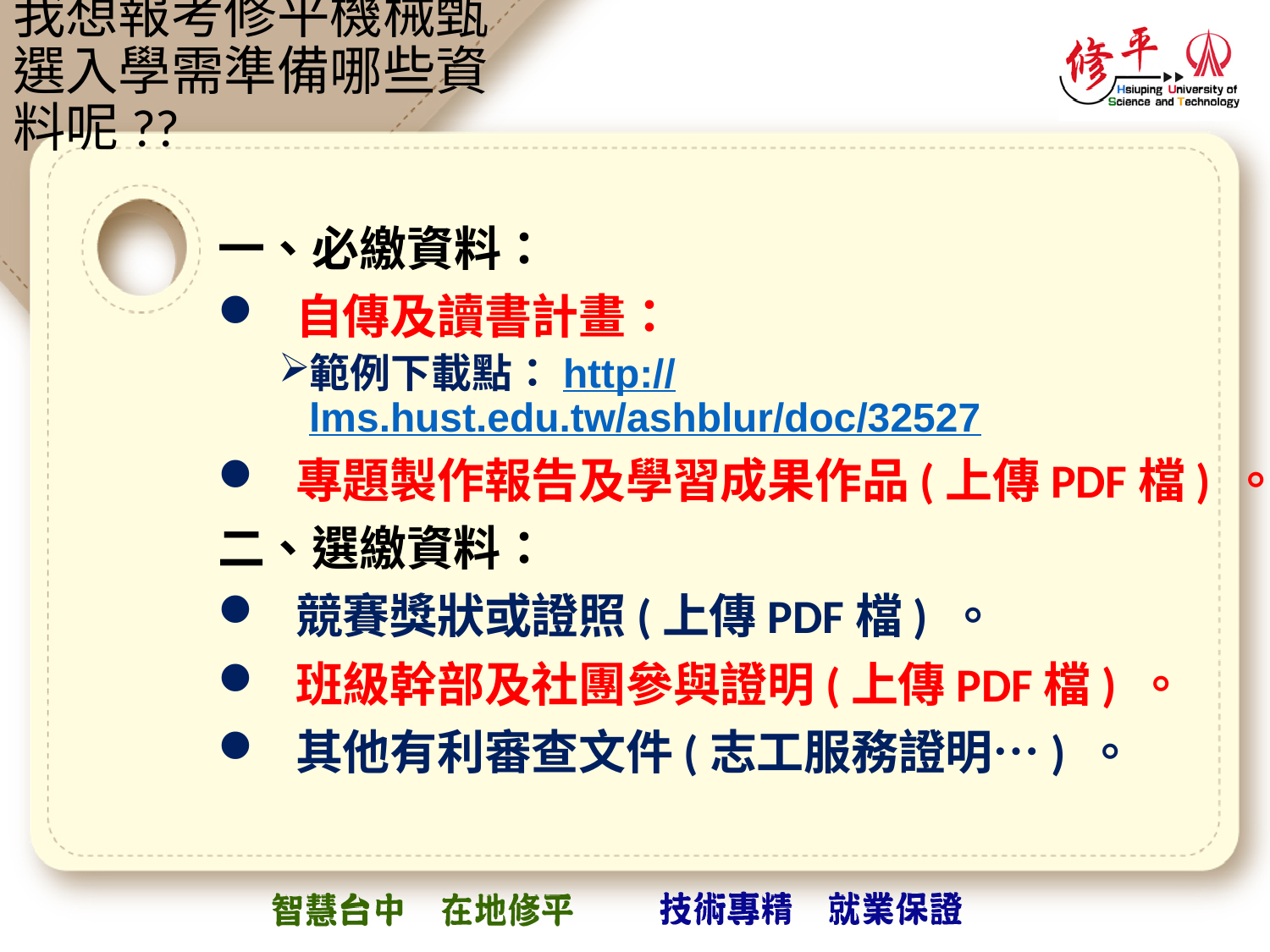

# 我想報考修平機械甄選入學需準備哪些資料呢??
一、必繳資料：
  自傳及讀書計畫：
範例下載點：http://lms.hust.edu.tw/ashblur/doc/32527
  專題製作報告及學習成果作品(上傳PDF檔) 。
二、選繳資料：
  競賽獎狀或證照(上傳PDF檔) 。
  班級幹部及社團參與證明(上傳PDF檔) 。
  其他有利審查文件(志工服務證明…) 。